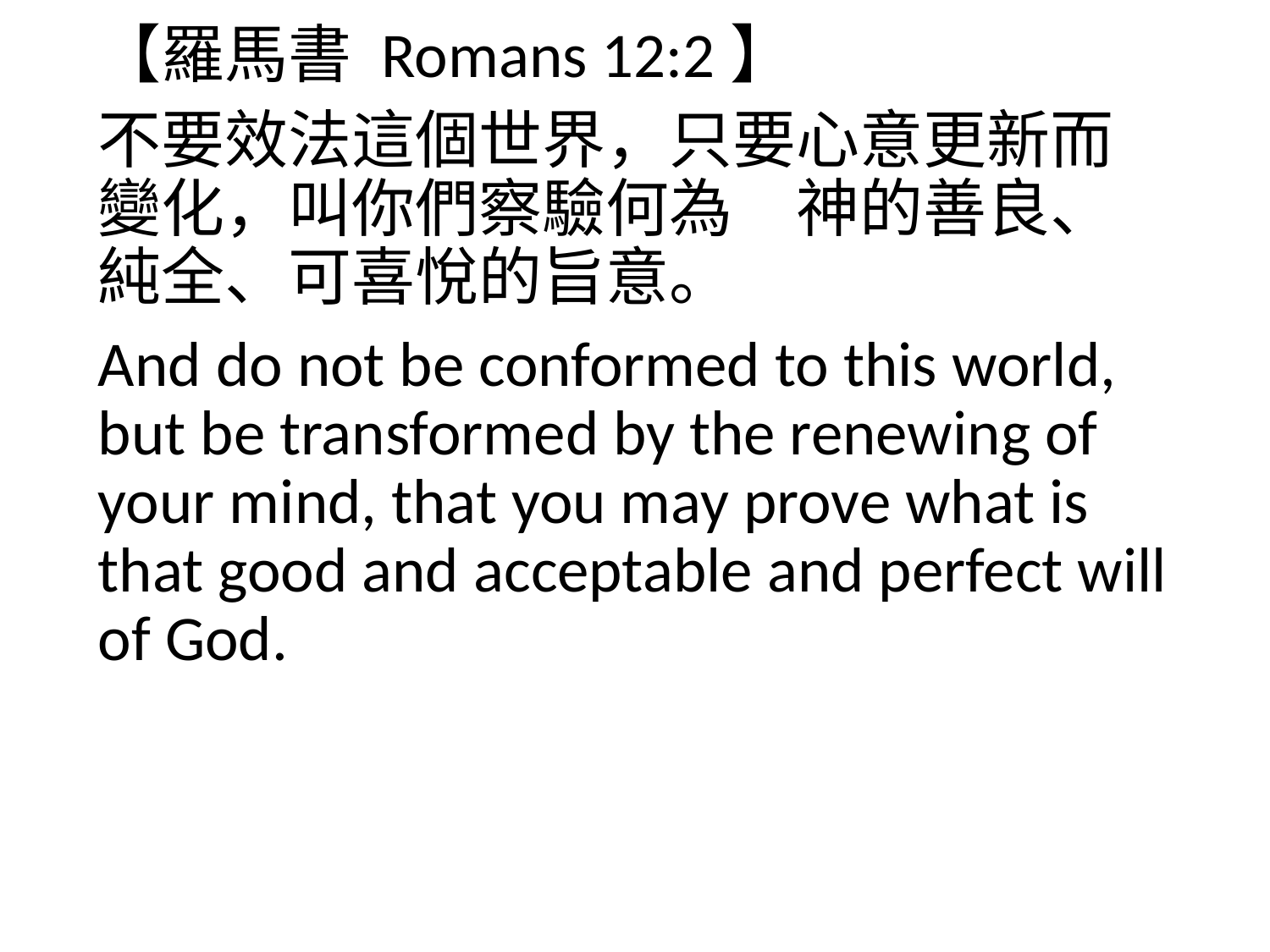

【羅馬書 Romans 12:2】
不要效法這個世界，只要心意更新而變化，叫你們察驗何為　神的善良、純全、可喜悅的旨意。
And do not be conformed to this world, but be transformed by the renewing of your mind, that you may prove what is that good and acceptable and perfect will of God.